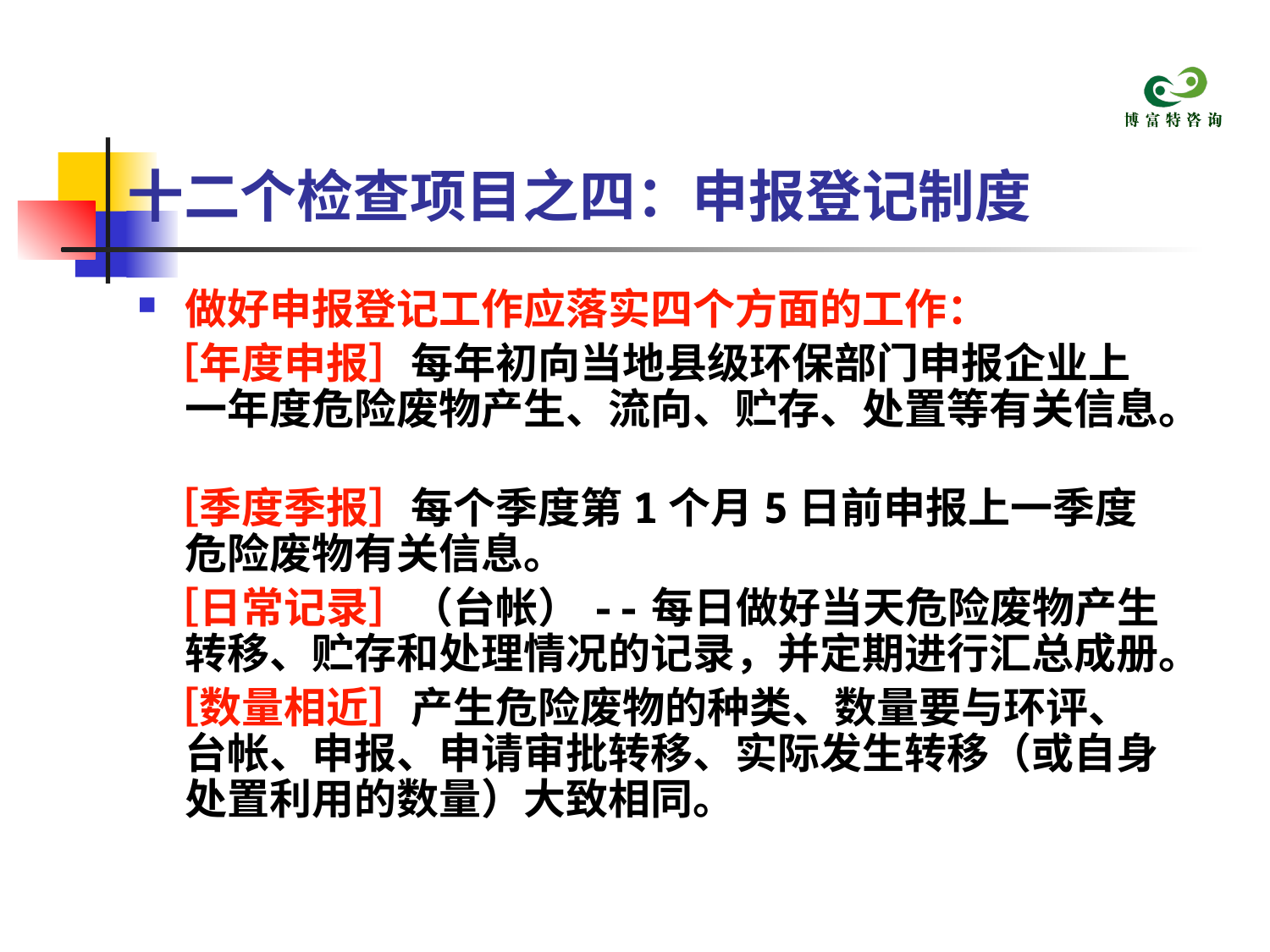

# 十二个检查项目之四：申报登记制度
做好申报登记工作应落实四个方面的工作：
 ［年度申报］每年初向当地县级环保部门申报企业上一年度危险废物产生、流向、贮存、处置等有关信息。
 ［季度季报］每个季度第1个月5日前申报上一季度危险废物有关信息。
 ［日常记录］（台帐）--每日做好当天危险废物产生转移、贮存和处理情况的记录，并定期进行汇总成册。
 ［数量相近］产生危险废物的种类、数量要与环评、台帐、申报、申请审批转移、实际发生转移（或自身处置利用的数量）大致相同。